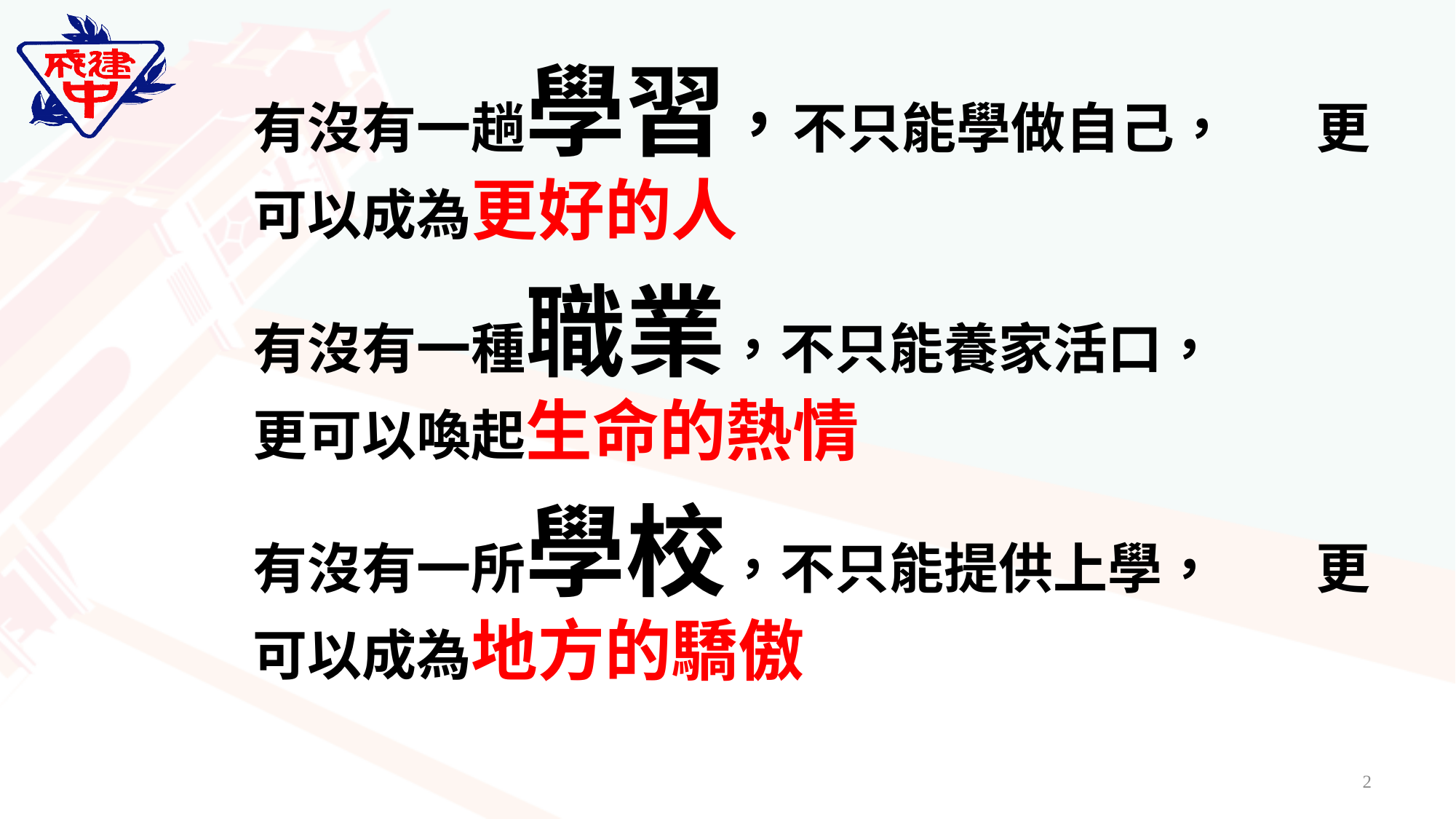

有沒有一趟學習，不只能學做自己，       更可以成為更好的人
有沒有一種職業，不只能養家活口，         更可以喚起生命的熱情
有沒有一所學校，不只能提供上學，        更可以成為地方的驕傲
2